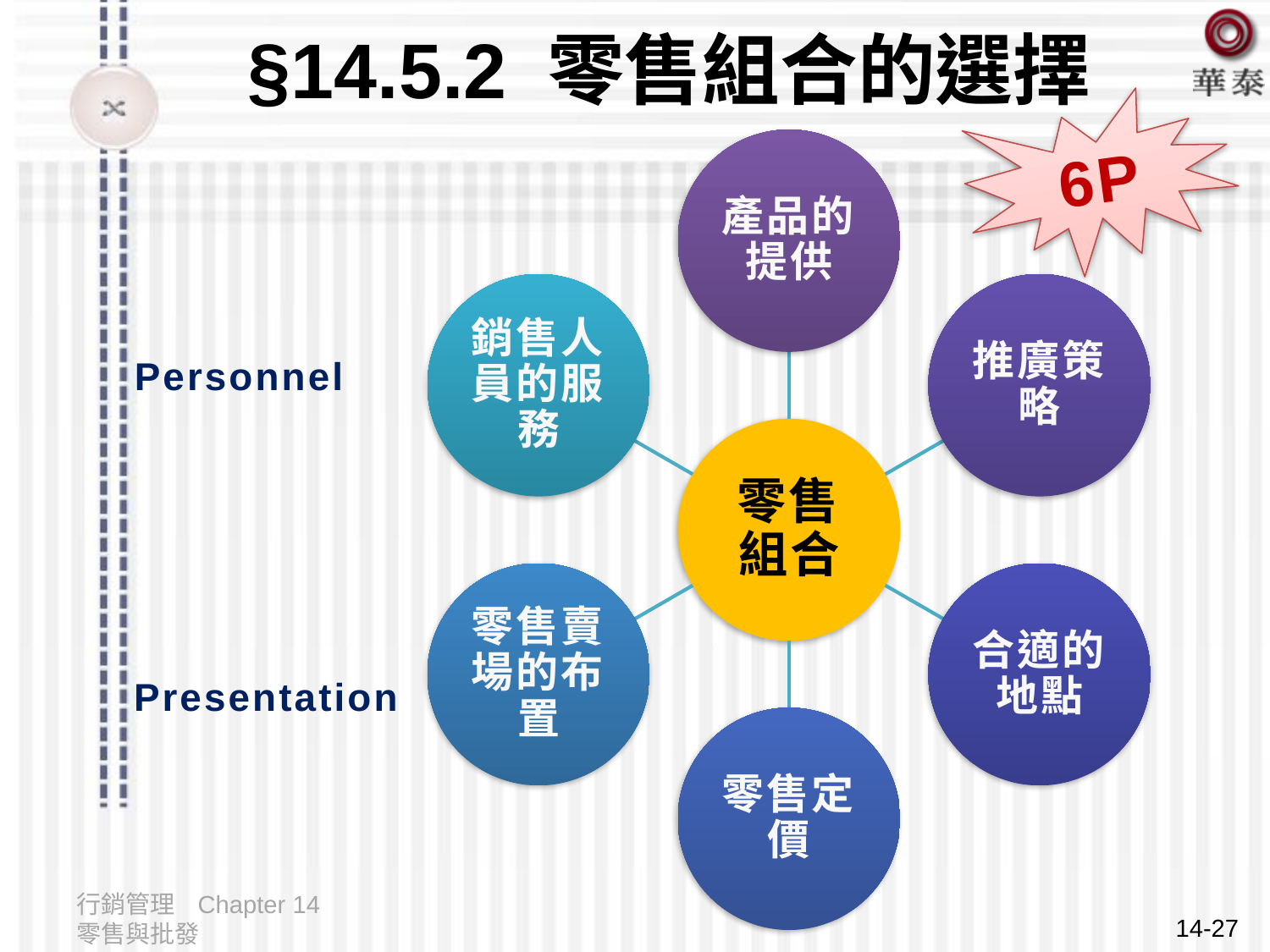

# §14.5.2 零售組合的選擇
6P
零售組合

產品的提供

推廣策略

合適的地點

零售定價

零售賣場的布置

銷售人員的服務
Personnel
Presentation
行銷管理   Chapter 14   零售與批發
14-27